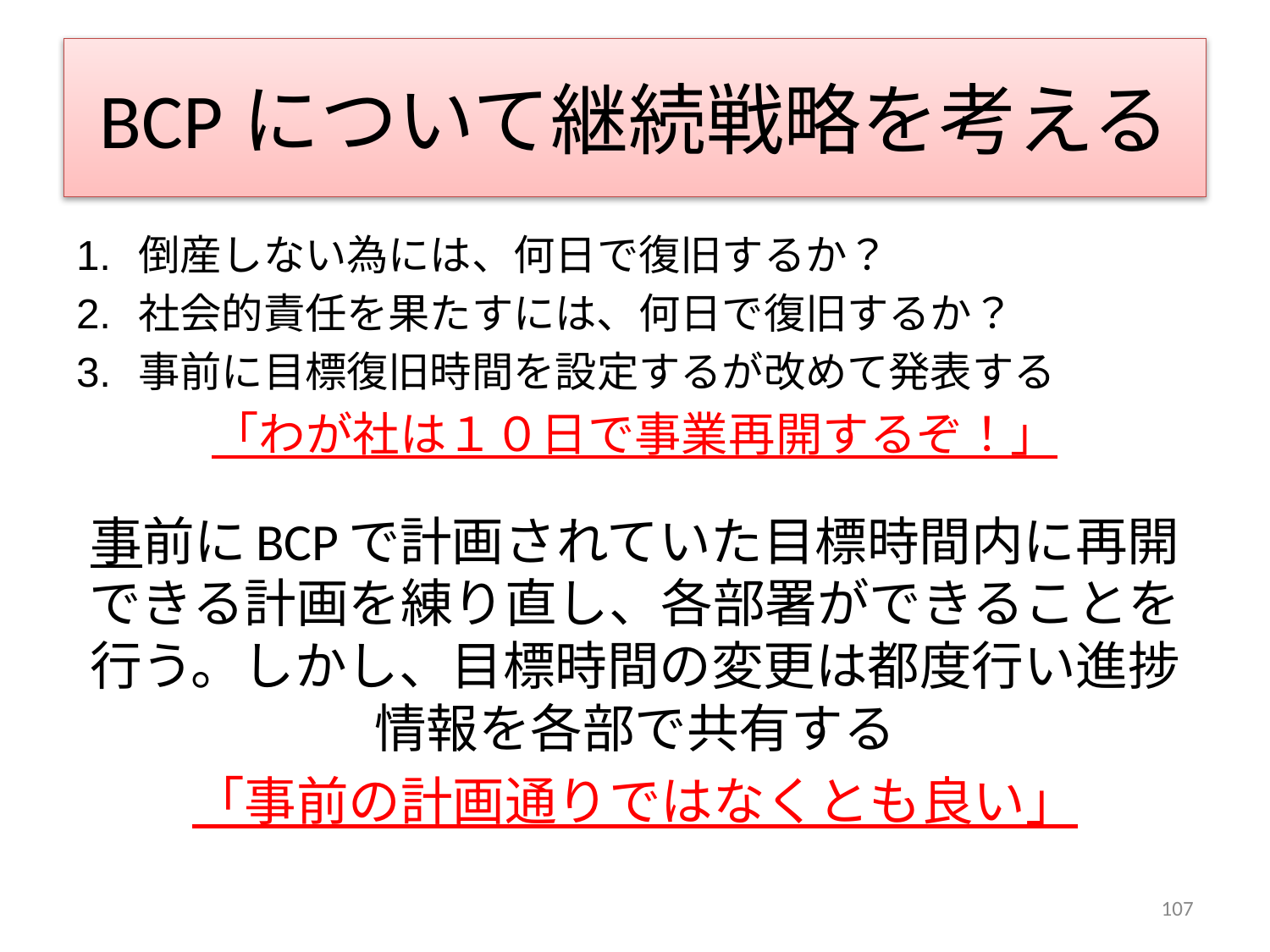

# BCPについて継続戦略を考える
倒産しない為には、何日で復旧するか？
社会的責任を果たすには、何日で復旧するか？
事前に目標復旧時間を設定するが改めて発表する
「わが社は１０日で事業再開するぞ！」

事前にBCPで計画されていた目標時間内に再開できる計画を練り直し、各部署ができることを行う。しかし、目標時間の変更は都度行い進捗情報を各部で共有する
「事前の計画通りではなくとも良い」
107